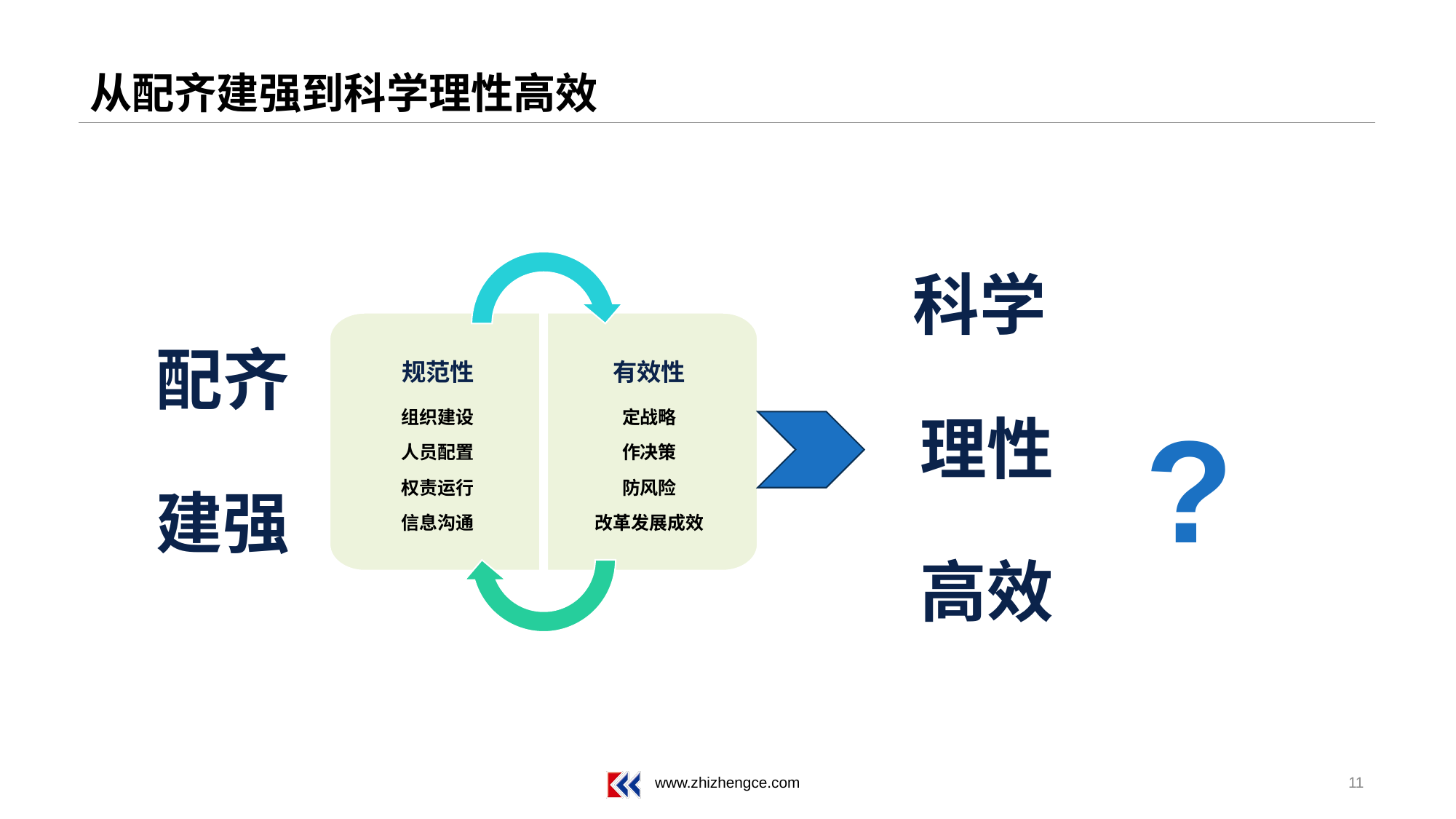

# 从配齐建强到科学理性高效
科学
理性
高效

规范性
组织建设
人员配置
权责运行
信息沟通
有效性
定战略
作决策
防风险
改革发展成效

配齐
建强
?

11